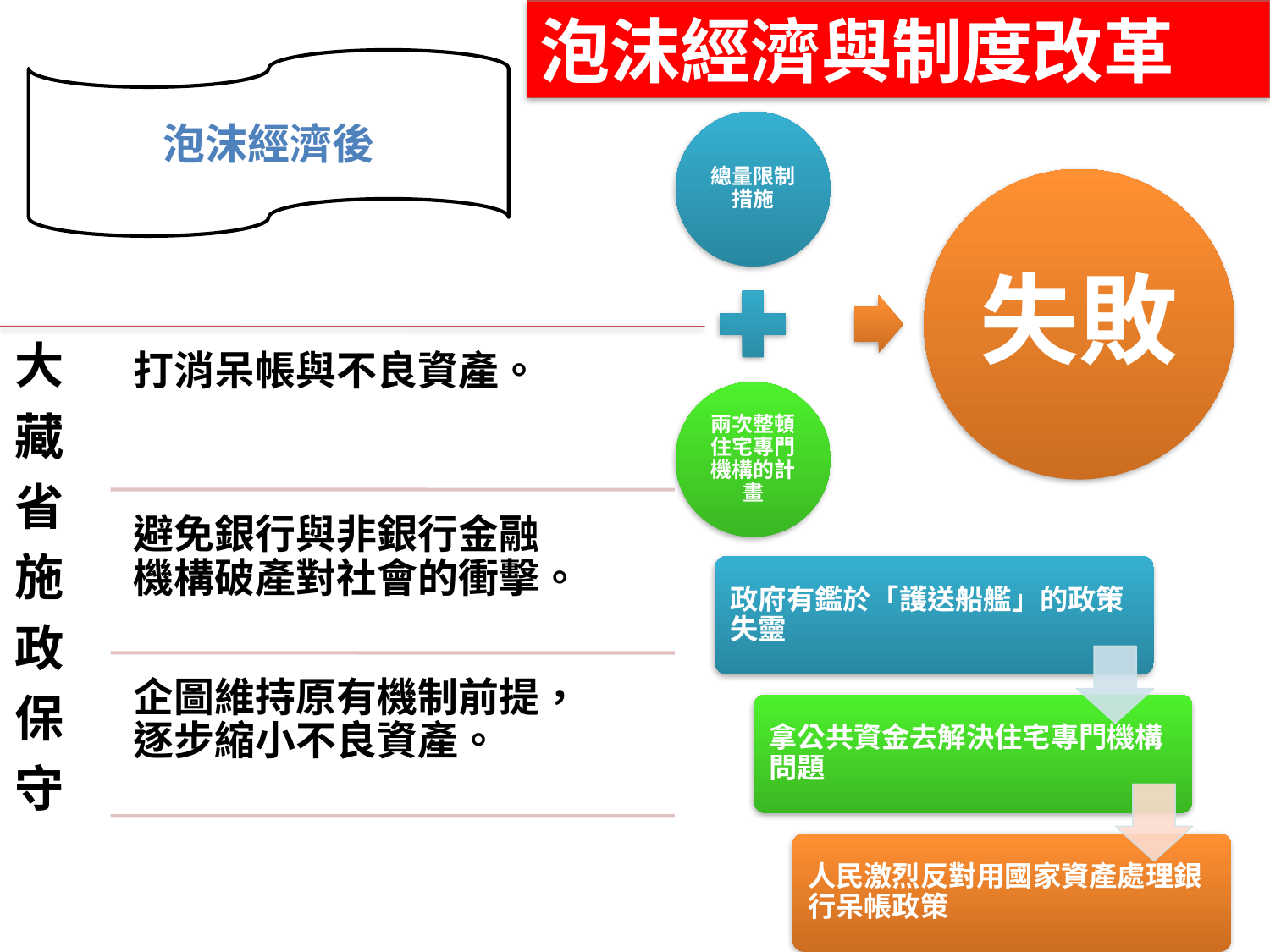

泡沫經濟與制度改革
泡沫經濟後
總量限制措施

兩次整頓住宅專門機構的計畫

失敗
大
藏
省
施
政
保
守
打消呆帳與不良資產。
避免銀行與非銀行金融機構破產對社會的衝擊。
企圖維持原有機制前提，逐步縮小不良資產。
政府有鑑於「護送船艦」的政策失靈
拿公共資金去解決住宅專門機構問題
人民激烈反對用國家資產處理銀行呆帳政策